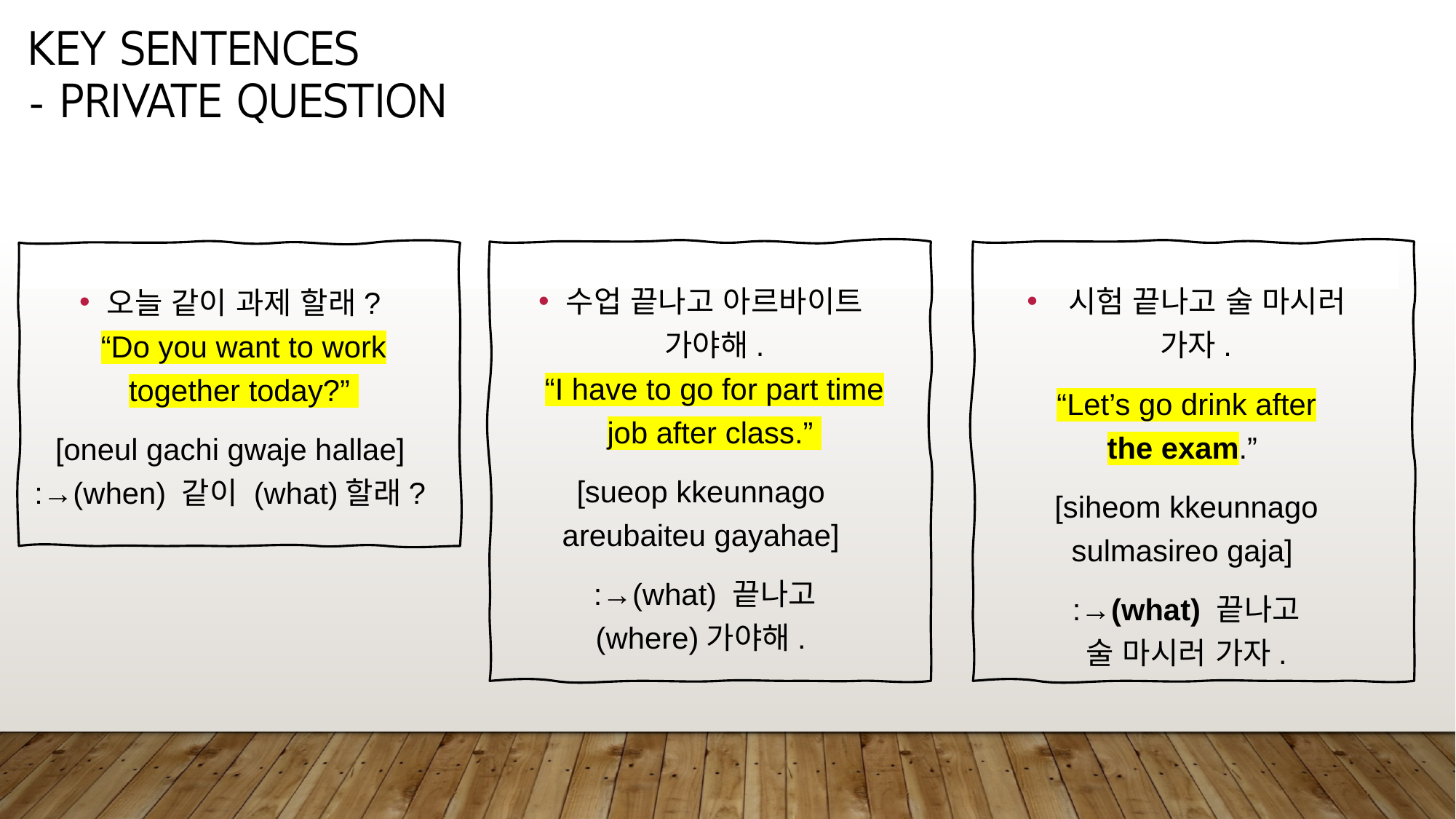

# Key sentences - private question

수업 끝나고 아르바이트
가야해.
“I have to go for part time job after class.”
[sueop kkeunnago
areubaiteu gayahae]
 :→(what) 끝나고
(where)가야해.
 시험 끝나고 술 마시러
가자.
“Let’s go drink after
the exam.”
[siheom kkeunnago
sulmasireo gaja]
:→(what) 끝나고
술 마시러 가자.
오늘 같이 과제 할래?
“Do you want to work
together today?”
[oneul gachi gwaje hallae]
:→(when) 같이 (what)할래?